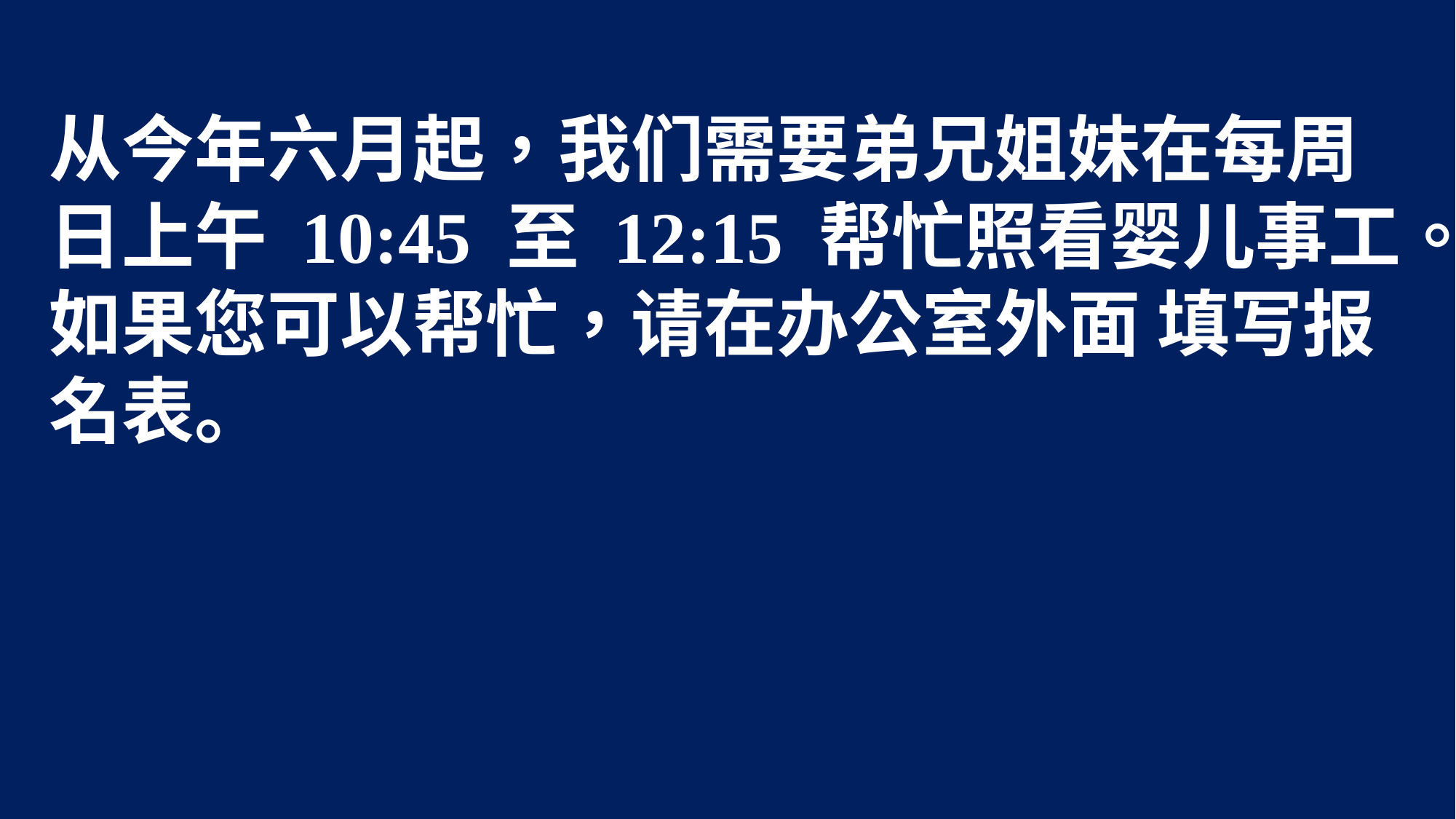

从今年六月起，我们需要弟兄姐妹在每周日上午 10:45 至 12:15 帮忙照看婴儿事工。如果您可以帮忙，请在办公室外面 填写报名表。